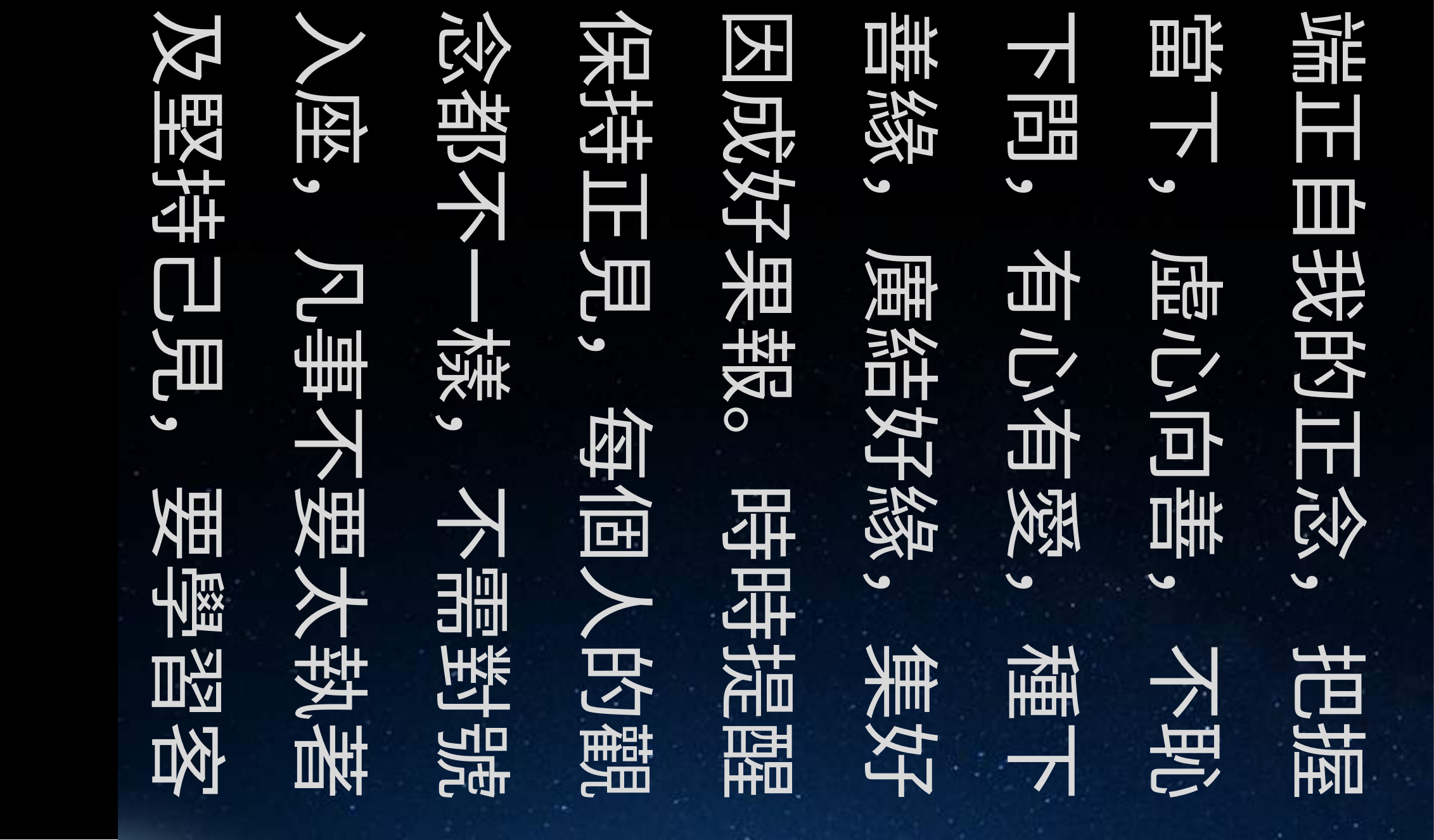

端正自我的正念，把握當下，虛心向善，不恥下問，有心有愛，種下善緣，廣結好緣，集好因成好果報。時時提醒保持正見，每個人的觀念都不一樣，不需對號入座，凡事不要太執著及堅持己見，要學習客